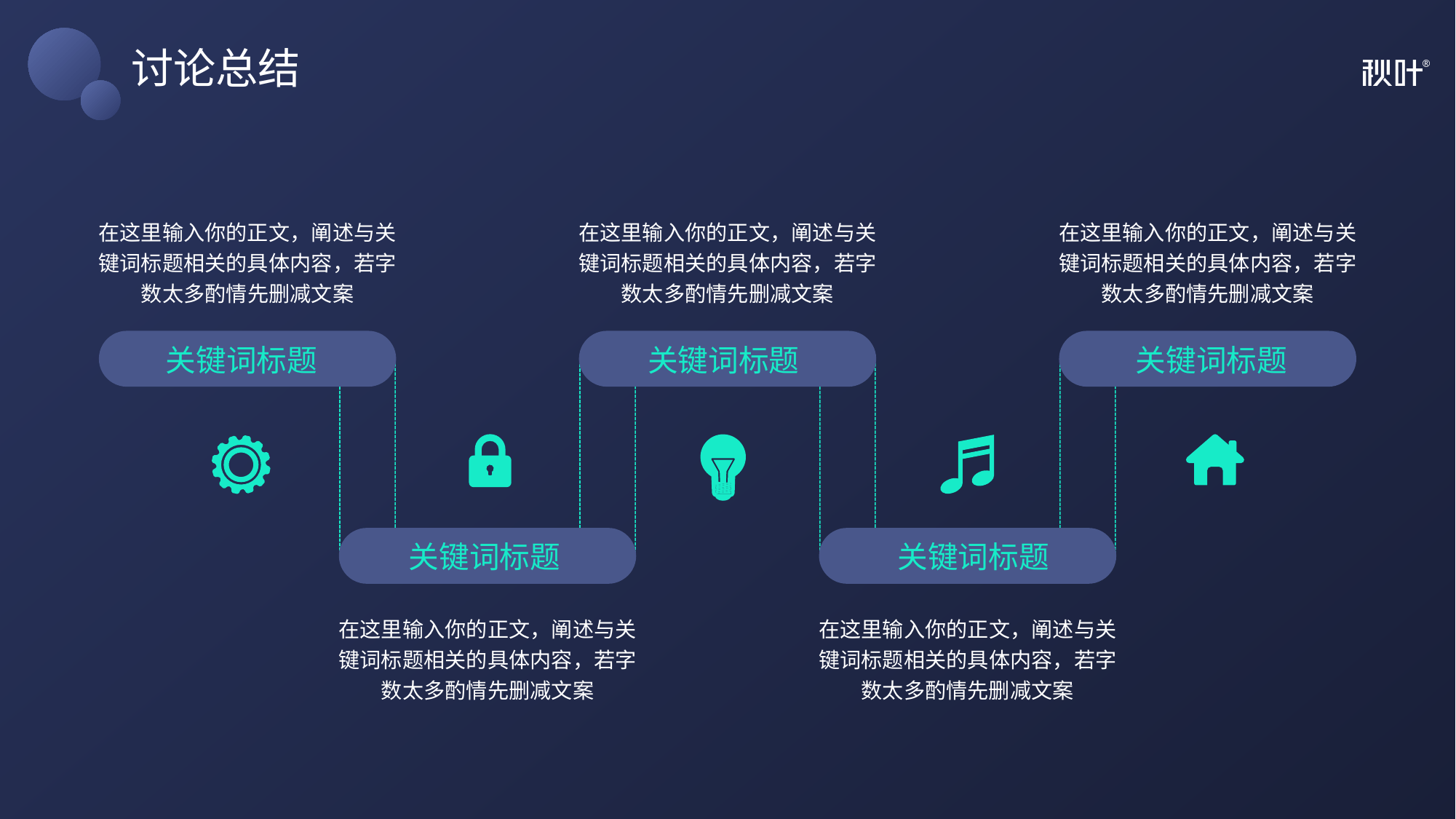

# 讨论总结
在这里输入你的正文，阐述与关键词标题相关的具体内容，若字数太多酌情先删减文案
在这里输入你的正文，阐述与关键词标题相关的具体内容，若字数太多酌情先删减文案
在这里输入你的正文，阐述与关键词标题相关的具体内容，若字数太多酌情先删减文案

关键词标题
关键词标题
关键词标题

关键词标题
关键词标题
在这里输入你的正文，阐述与关键词标题相关的具体内容，若字数太多酌情先删减文案
在这里输入你的正文，阐述与关键词标题相关的具体内容，若字数太多酌情先删减文案